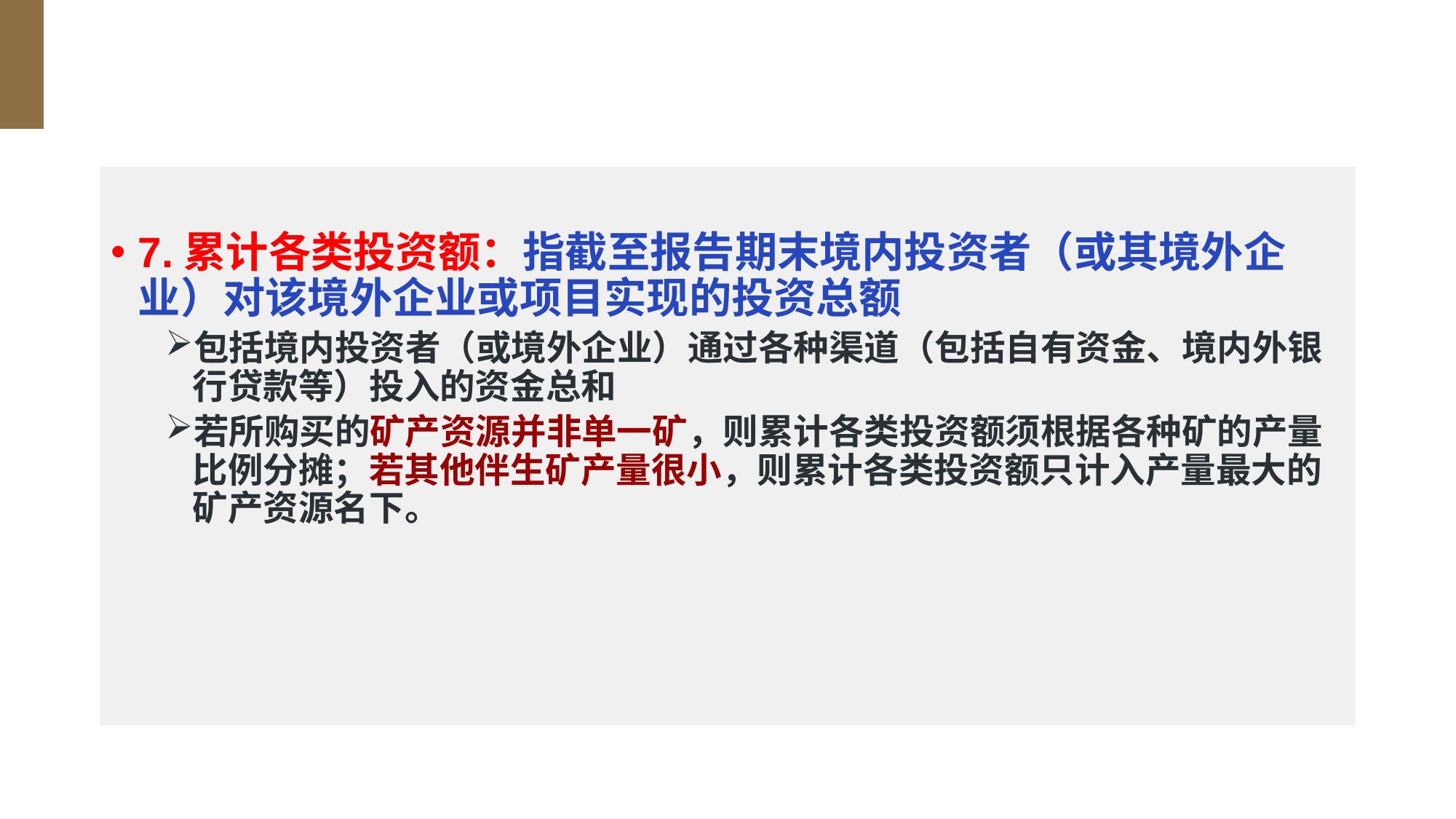

#

7.累计各类投资额：指截至报告期末境内投资者（或其境外企业）对该境外企业或项目实现的投资总额
包括境内投资者（或境外企业）通过各种渠道（包括自有资金、境内外银行贷款等）投入的资金总和
若所购买的矿产资源并非单一矿，则累计各类投资额须根据各种矿的产量比例分摊；若其他伴生矿产量很小，则累计各类投资额只计入产量最大的矿产资源名下。